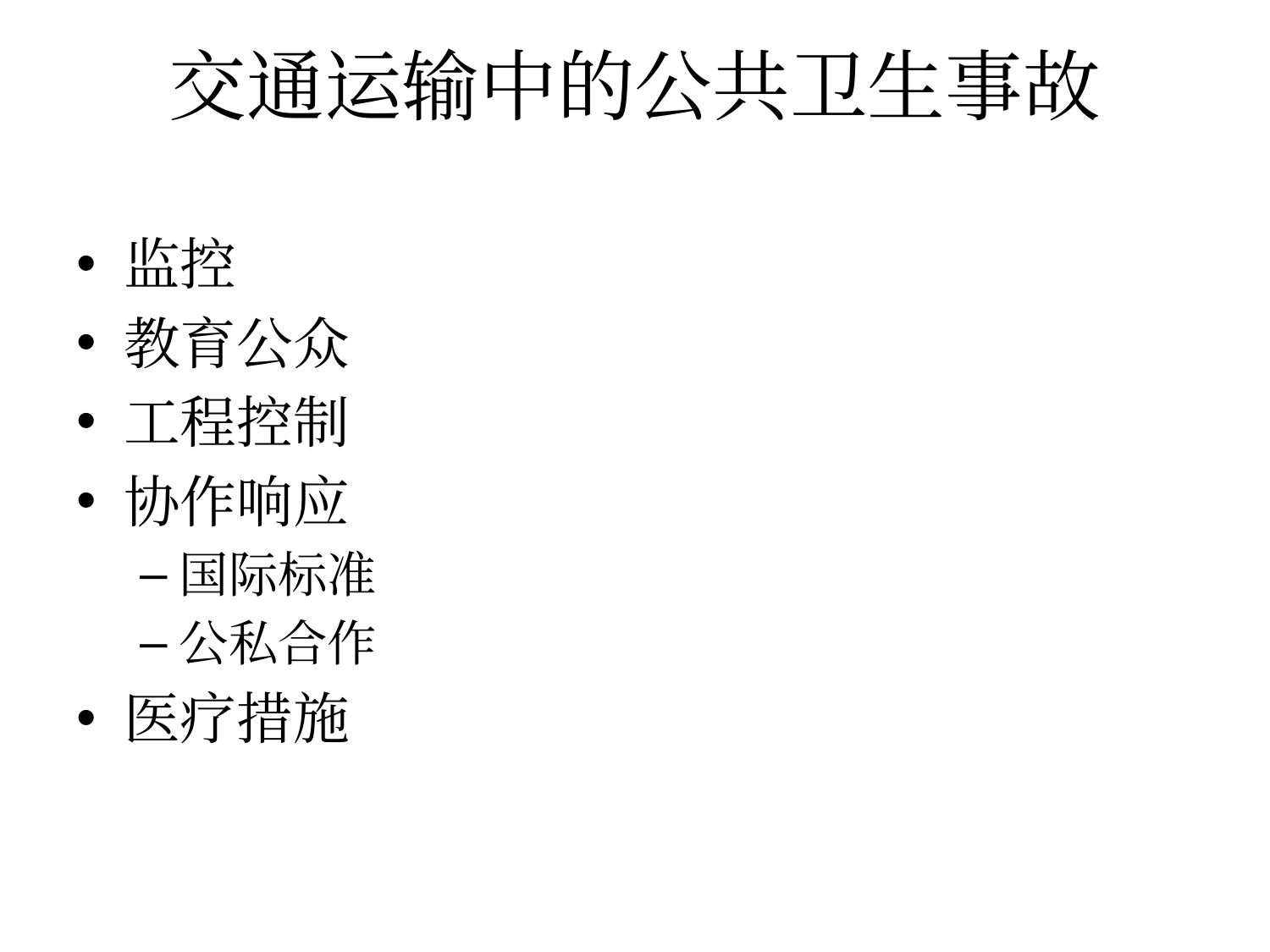

# 交通运输中的公共卫生事故
监控
教育公众
工程控制
协作响应
国际标准
公私合作
医疗措施